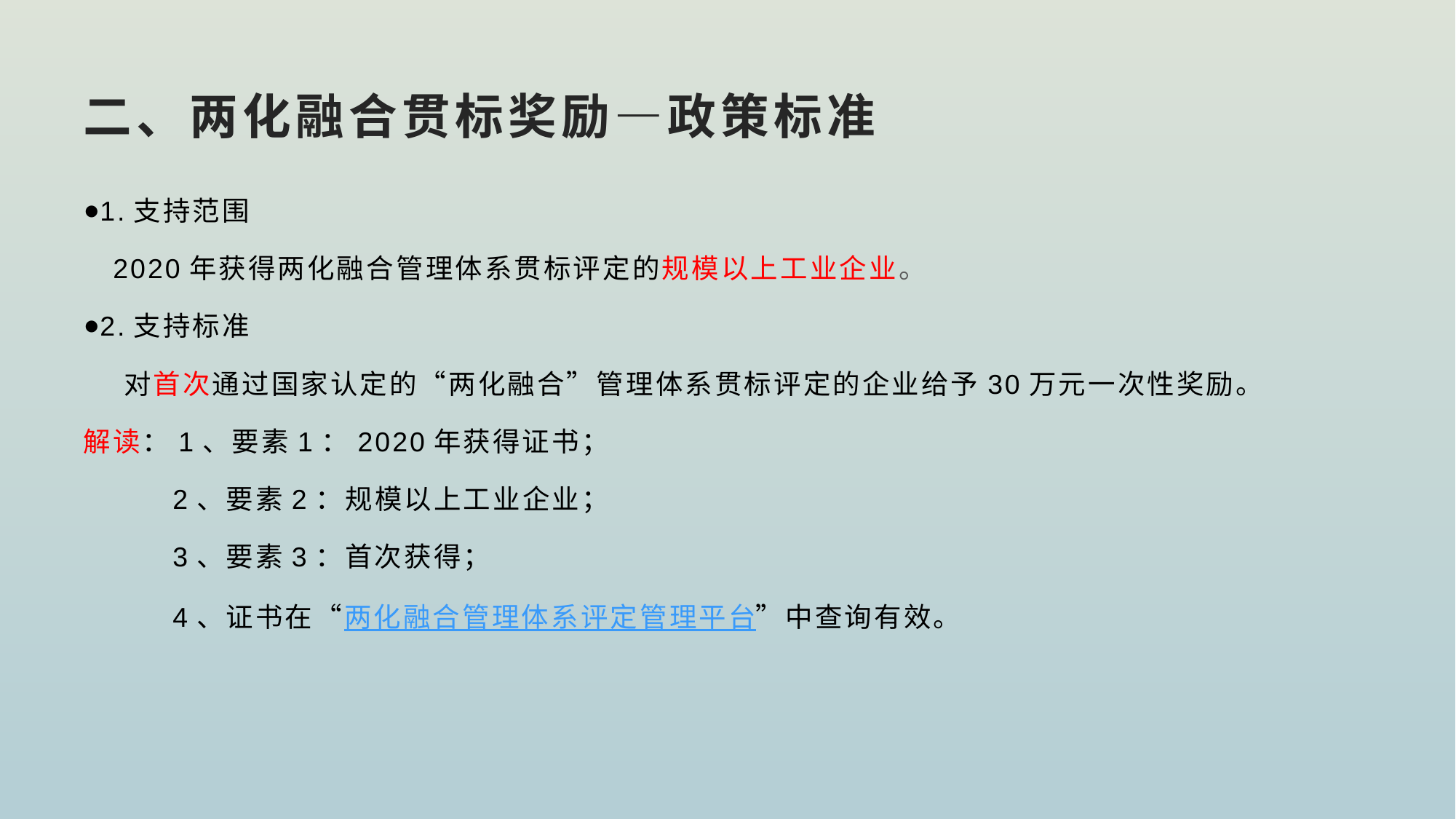

# 二、两化融合贯标奖励—政策标准
1.支持范围
   2020年获得两化融合管理体系贯标评定的规模以上工业企业。
2.支持标准
    对首次通过国家认定的“两化融合”管理体系贯标评定的企业给予30万元一次性奖励。
解读：1、要素1：2020年获得证书；
         2、要素2：规模以上工业企业；
         3、要素3：首次获得；
         4、证书在“两化融合管理体系评定管理平台”中查询有效。